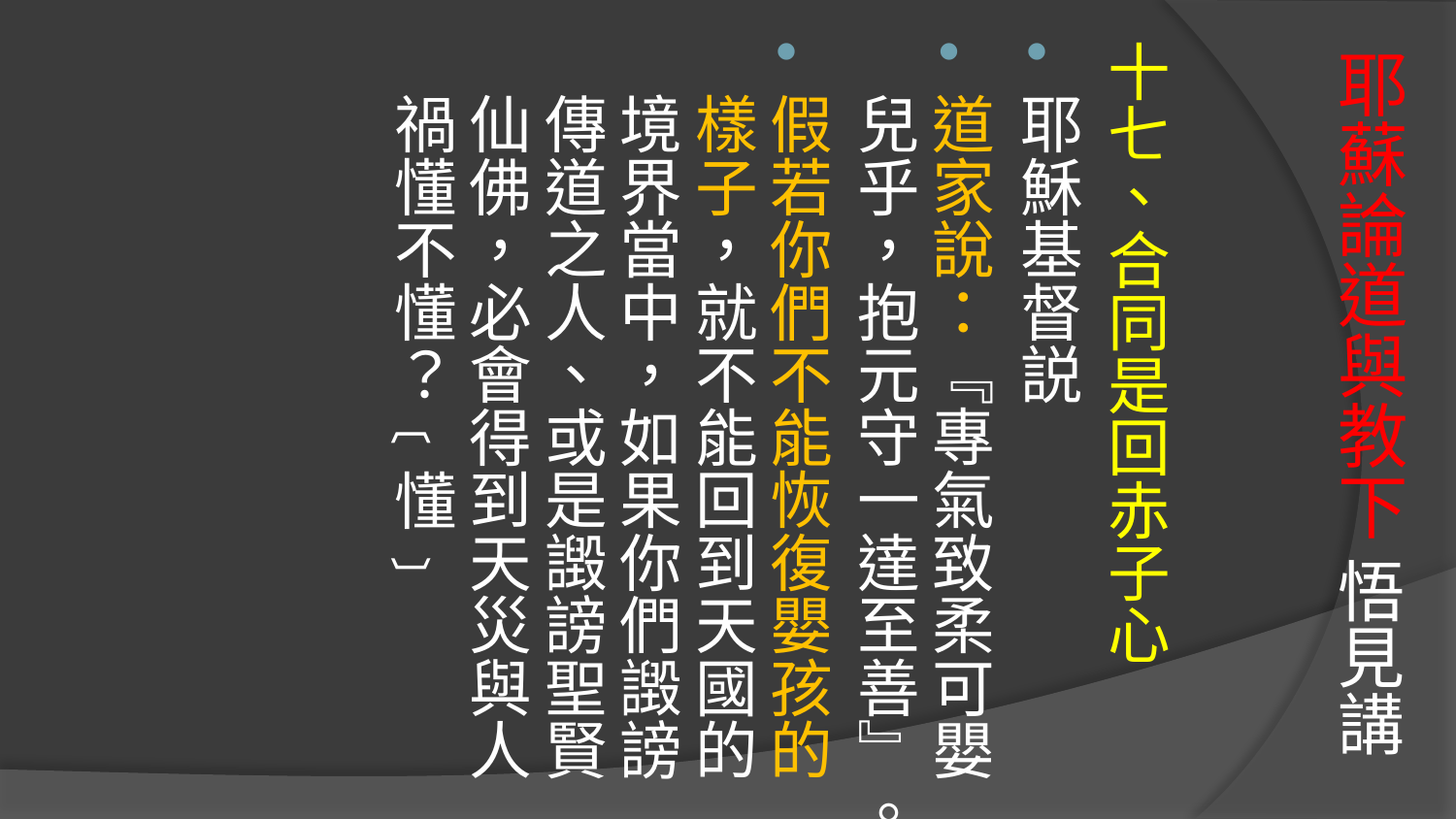

# 耶蘇論道與教下 悟見講
十七、合同是回赤子心
耶穌基督説
道家說：『專氣致柔可嬰兒乎，抱元守一達至善』。
假若你們不能恢復嬰孩的樣子，就不能回到天國的境界當中，如果你們譭謗傳道之人、或是譭謗聖賢仙佛，必會得到天災與人禍懂不懂？﹝懂﹞